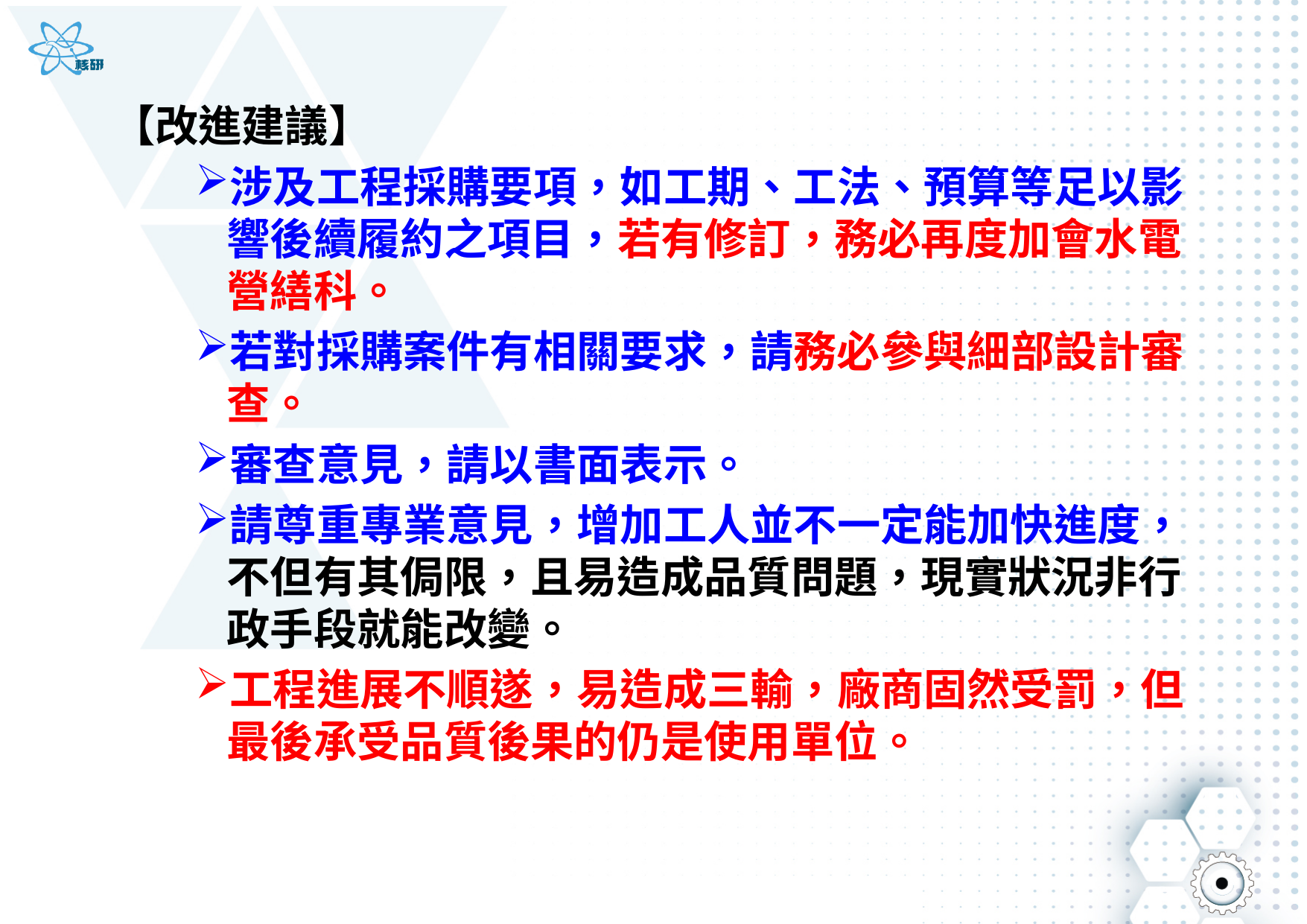

【改進建議】
涉及工程採購要項，如工期、工法、預算等足以影響後續履約之項目，若有修訂，務必再度加會水電營繕科。
若對採購案件有相關要求，請務必參與細部設計審查。
審查意見，請以書面表示。
請尊重專業意見，增加工人並不一定能加快進度，不但有其侷限，且易造成品質問題，現實狀況非行政手段就能改變。
工程進展不順遂，易造成三輸，廠商固然受罰，但最後承受品質後果的仍是使用單位。